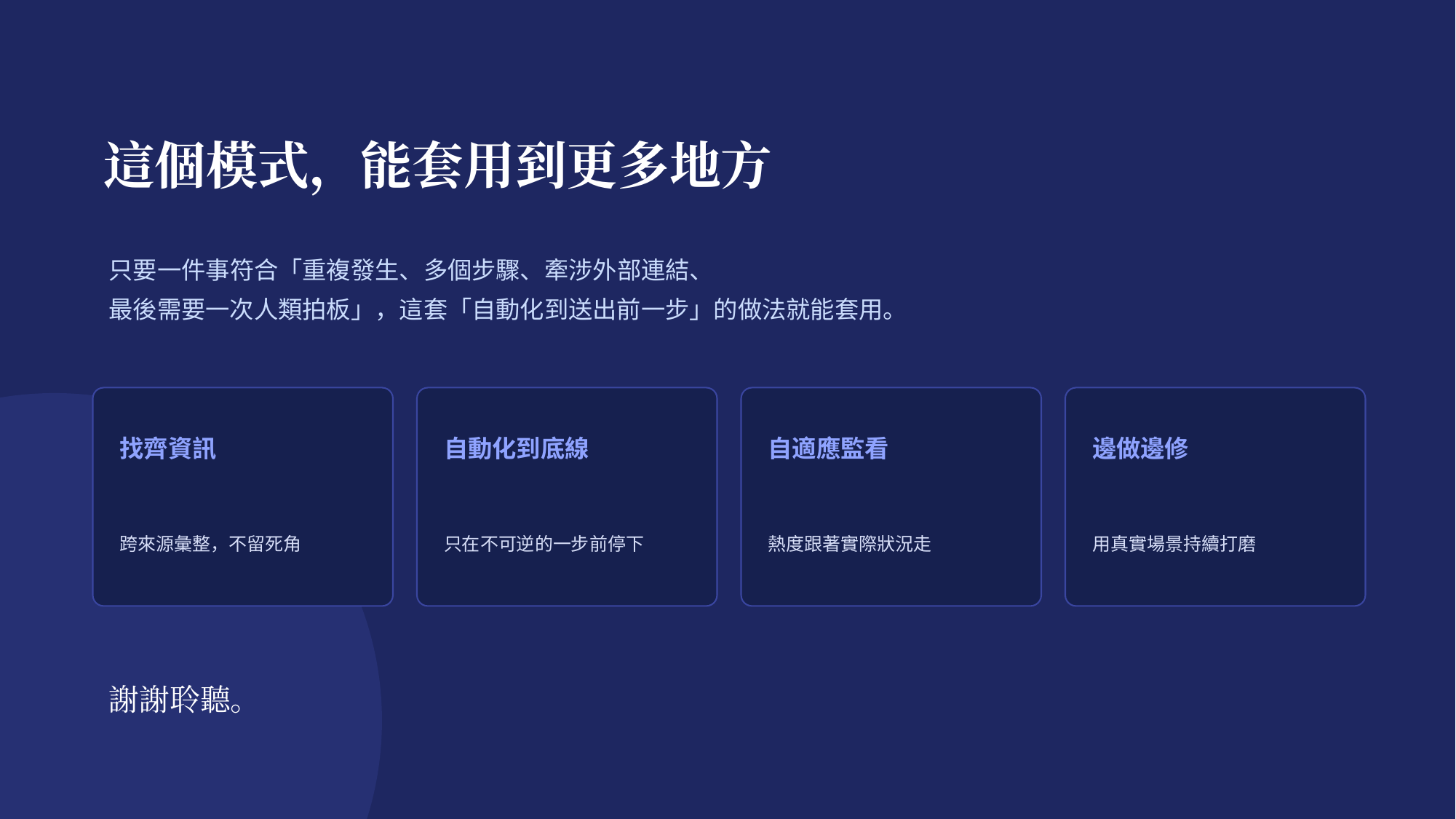

這個模式，能套用到更多地方
只要一件事符合「重複發生、多個步驟、牽涉外部連結、
最後需要一次人類拍板」，這套「自動化到送出前一步」的做法就能套用。

找齊資訊
自動化到底線
自適應監看
邊做邊修
跨來源彙整，不留死角
只在不可逆的一步前停下
熱度跟著實際狀況走
用真實場景持續打磨
謝謝聆聽。